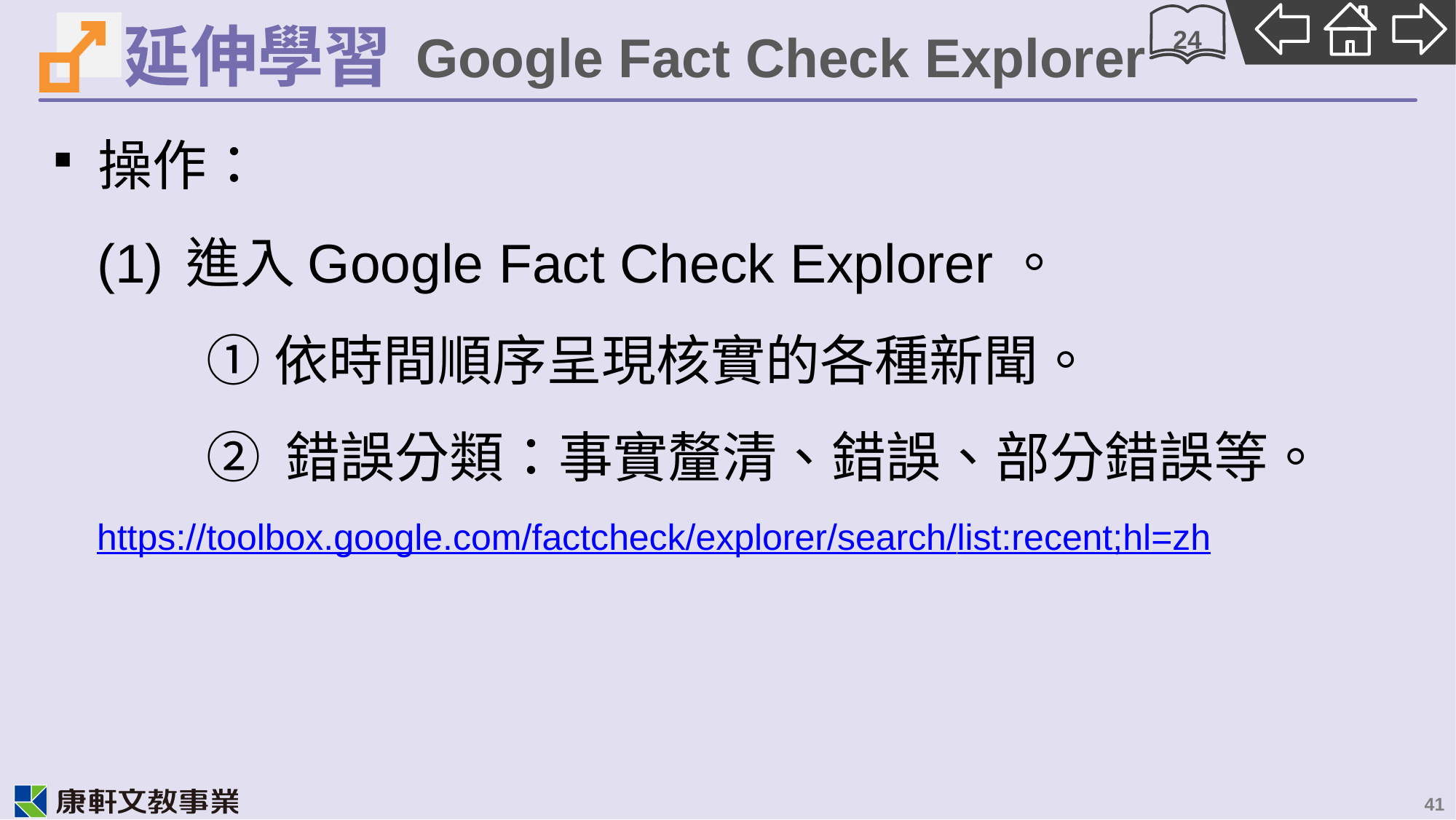

# Google Fact Check Explorer
24
操作：
進入Google Fact Check Explorer。
	①依時間順序呈現核實的各種新聞。
	② 錯誤分類：事實釐清、錯誤、部分錯誤等。
https://toolbox.google.com/factcheck/explorer/search/list:recent;hl=zh
41